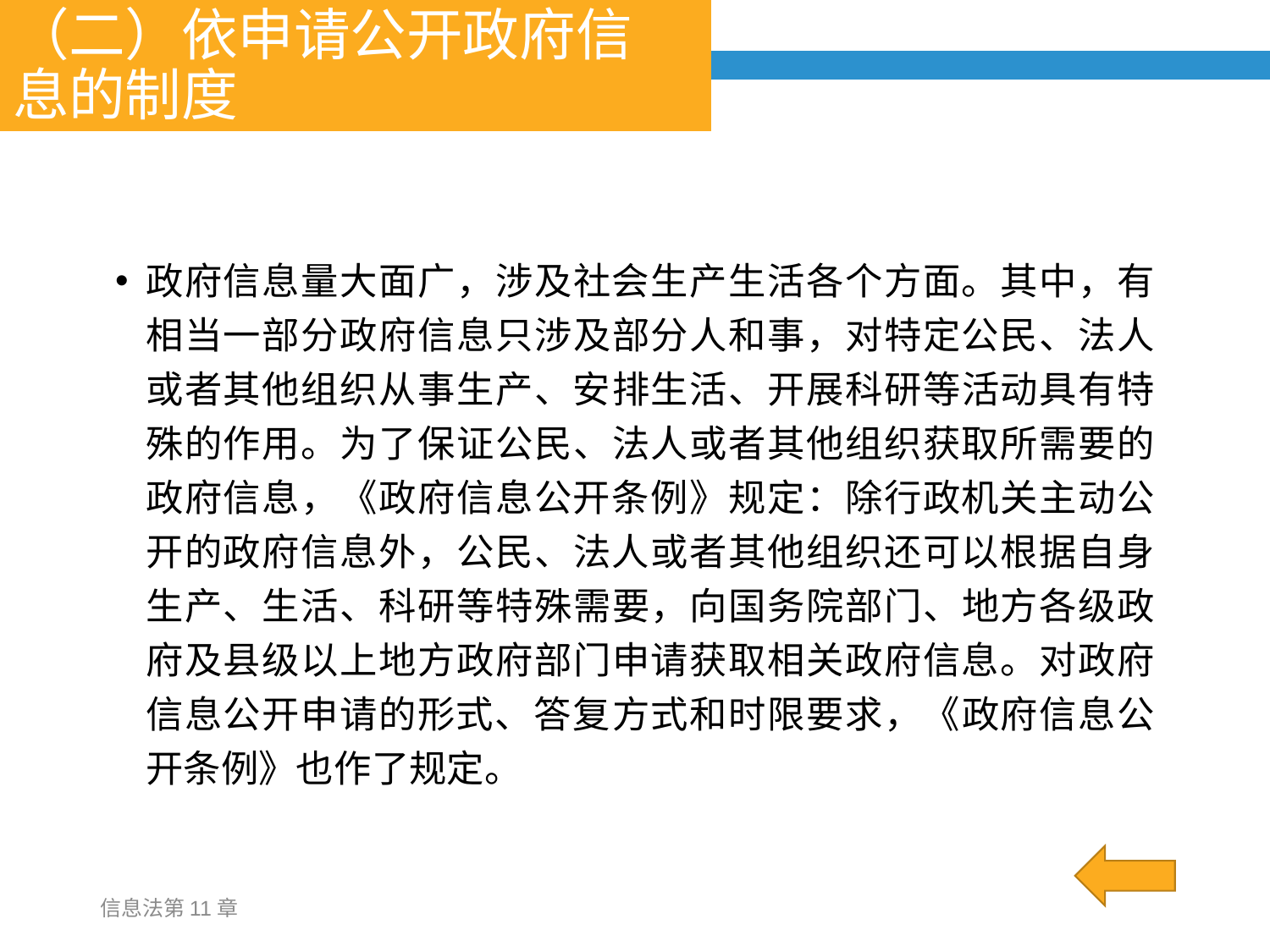

# （二）依申请公开政府信息的制度
政府信息量大面广，涉及社会生产生活各个方面。其中，有相当一部分政府信息只涉及部分人和事，对特定公民、法人或者其他组织从事生产、安排生活、开展科研等活动具有特殊的作用。为了保证公民、法人或者其他组织获取所需要的政府信息，《政府信息公开条例》规定：除行政机关主动公开的政府信息外，公民、法人或者其他组织还可以根据自身生产、生活、科研等特殊需要，向国务院部门、地方各级政府及县级以上地方政府部门申请获取相关政府信息。对政府信息公开申请的形式、答复方式和时限要求，《政府信息公开条例》也作了规定。

信息法第11章